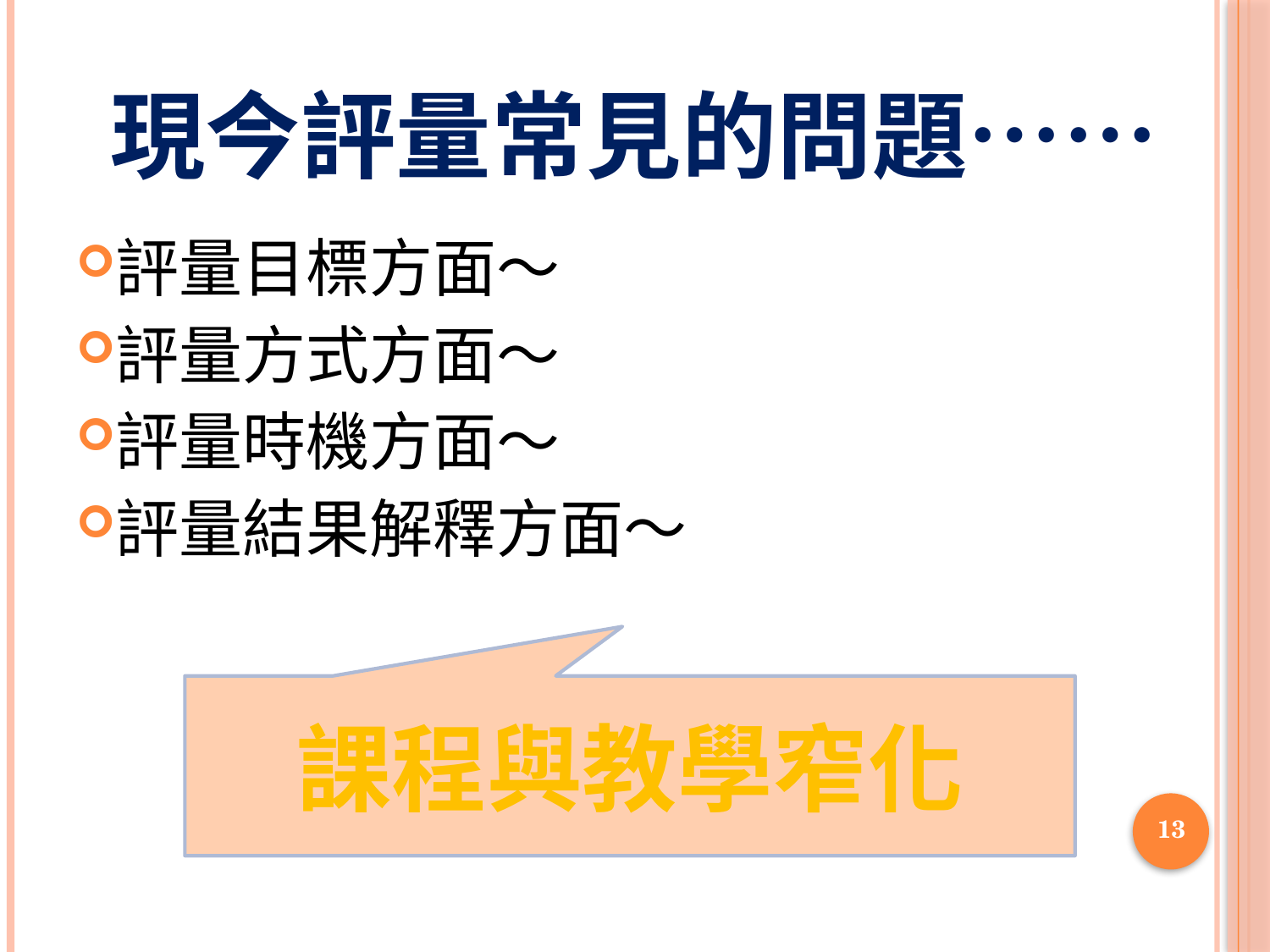

# 現今評量常見的問題……
評量目標方面～
評量方式方面～
評量時機方面～
評量結果解釋方面～

課程與教學窄化
13